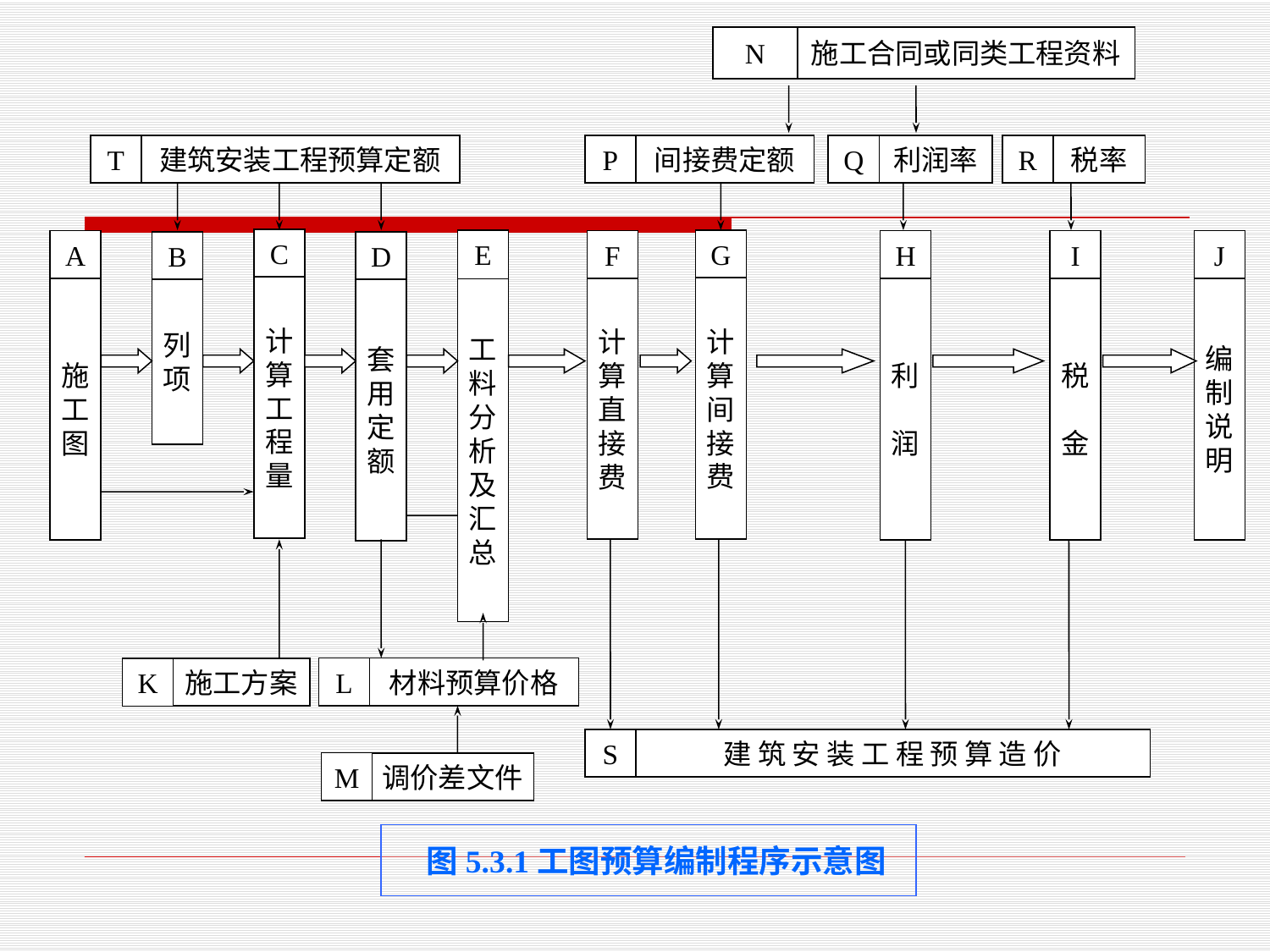

N
施工合同或同类工程资料

T
建筑安装工程预算定额
P
间接费定额
Q
利润率
R
税率

C
计算工程量
E
工料分析及汇总
G
计算间接费
A
施
工
图
F
计算直接费
H
利

润
I
税

金
J
编制说明
B
列
项
D
套用
定额

L
材料预算价格
K
施工方案

S
建 筑 安 装 工 程 预 算 造 价
M
调价差文件
图5.3.1工图预算编制程序示意图